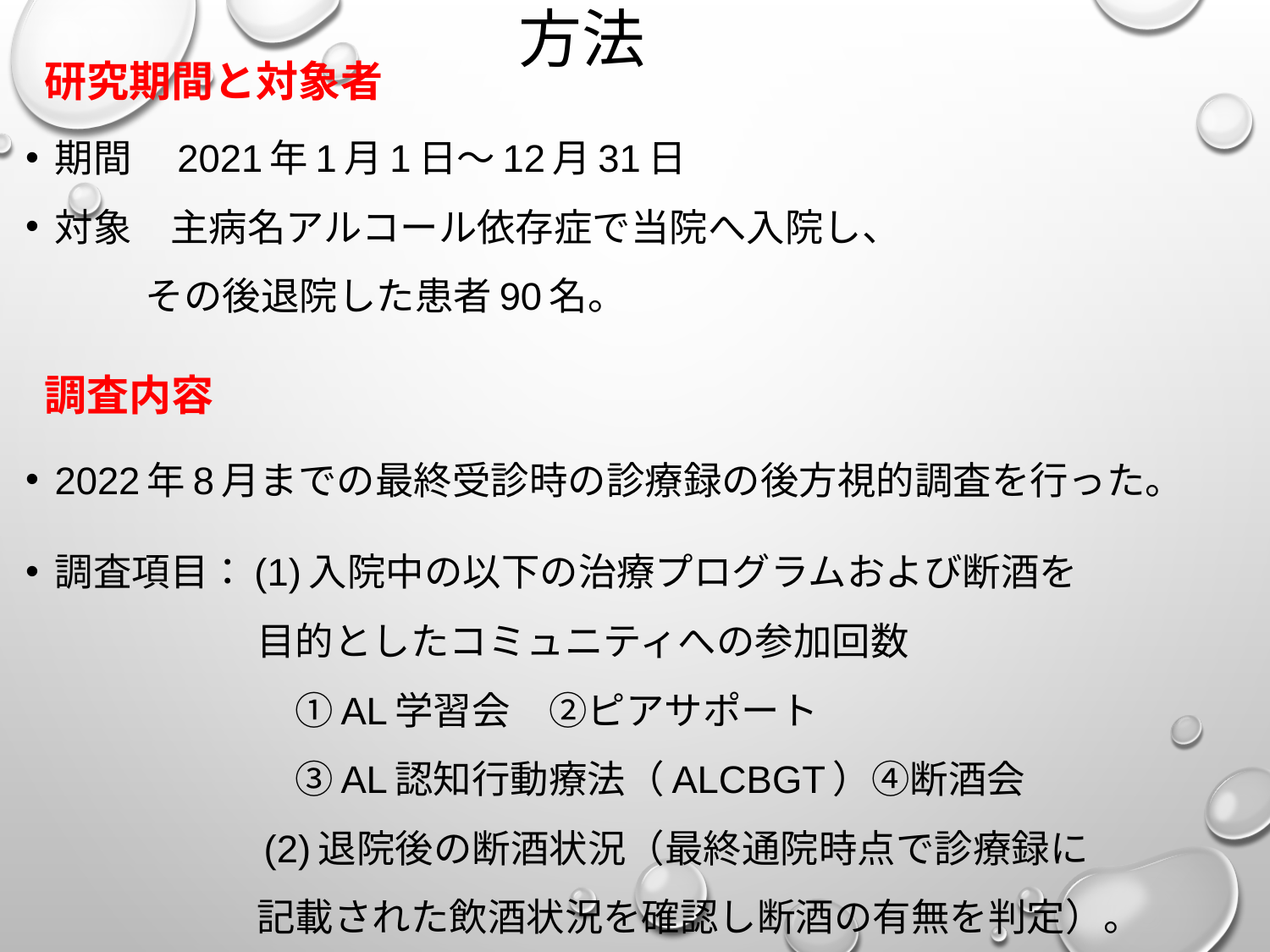

# 方法

期間　2021年1月1日～12月31日
対象　主病名アルコール依存症で当院へ入院し、
             その後退院した患者90名。

2022年8月までの最終受診時の診療録の後方視的調査を行った。
調査項目：(1)入院中の以下の治療プログラムおよび断酒を
　　　　　　目的としたコミュニティへの参加回数
　　　　　　　①AL学習会　②ピアサポート
　　　　　　　③AL認知行動療法（ALCBGT）④断酒会
　　　　　　(2)退院後の断酒状況（最終通院時点で診療録に
　　　　　　記載された飲酒状況を確認し断酒の有無を判定）。

研究期間と対象者
調査内容